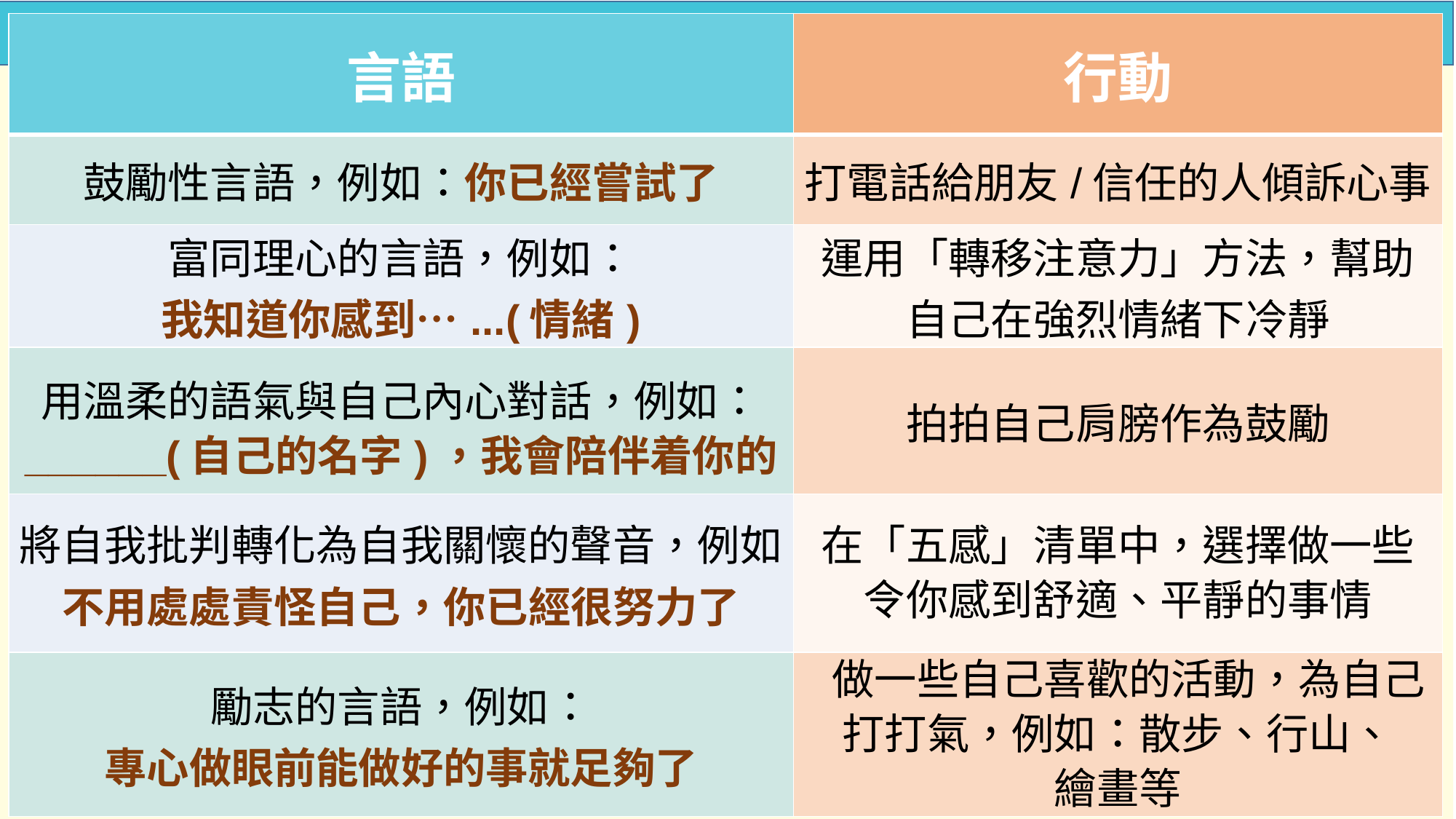

| 言語 | 行動 |
| --- | --- |
| 鼓勵性言語，例如：你已經嘗試了 | 打電話給朋友/信任的人傾訴心事 |
| 富同理心的言語，例如： 我知道你感到…...(情緒) | 運用「轉移注意力」方法，幫助自己在強烈情緒下冷靜 |
| 用溫柔的語氣與自己內心對話，例如： \_\_\_\_\_\_(自己的名字)，我會陪伴着你的 | 拍拍自己肩膀作為鼓勵 |
| 將自我批判轉化為自我關懷的聲音，例如： 不用處處責怪自己，你已經很努力了 | 在「五感」清單中，選擇做一些 令你感到舒適、平靜的事情 |
| 勵志的言語，例如： 專心做眼前能做好的事就足夠了 | 做一些自己喜歡的活動，為自己 打打氣，例如：散步、行山、 繪畫等 |